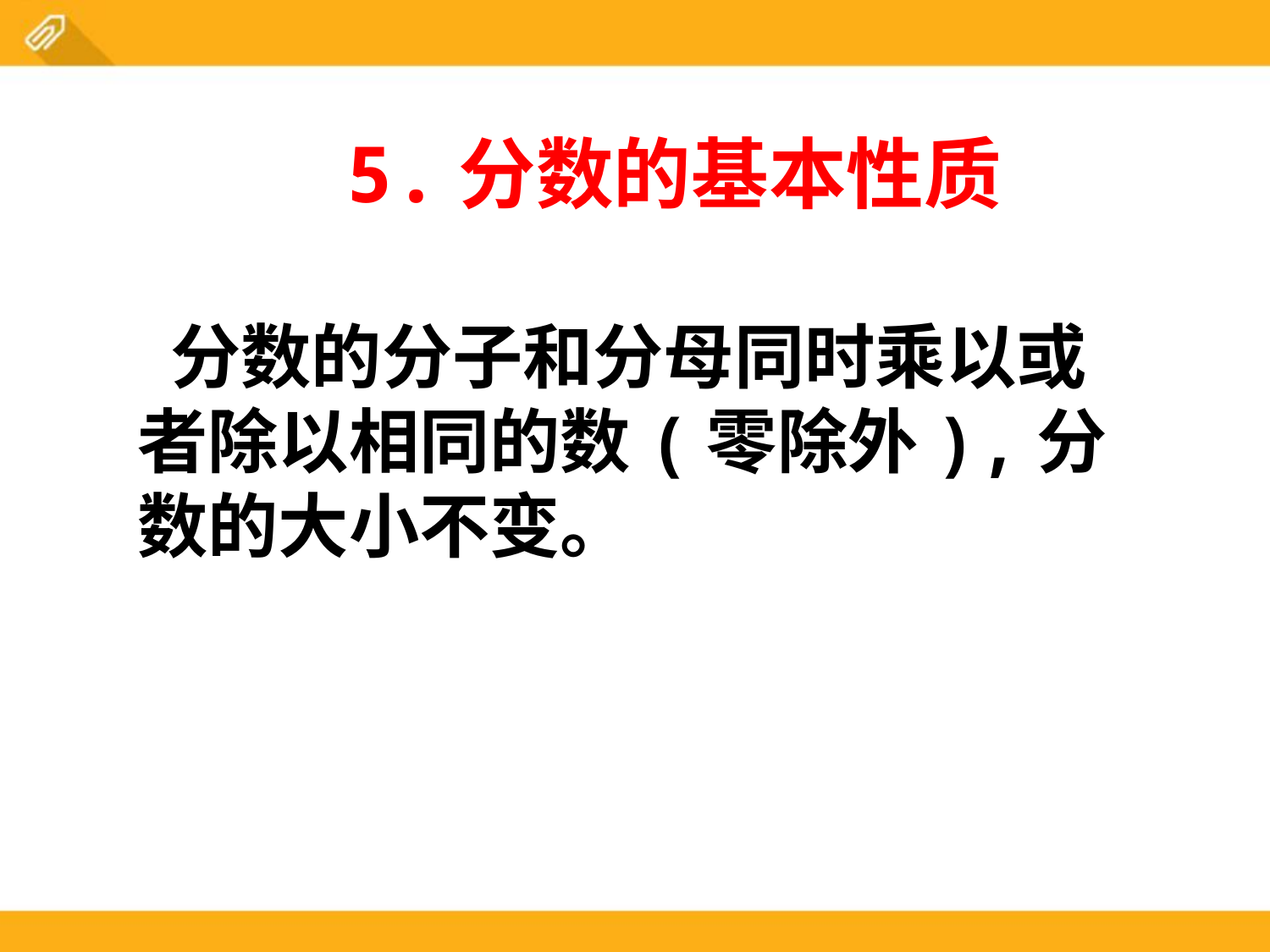

5.分数的基本性质
 分数的分子和分母同时乘以或者除以相同的数(零除外),分数的大小不变。